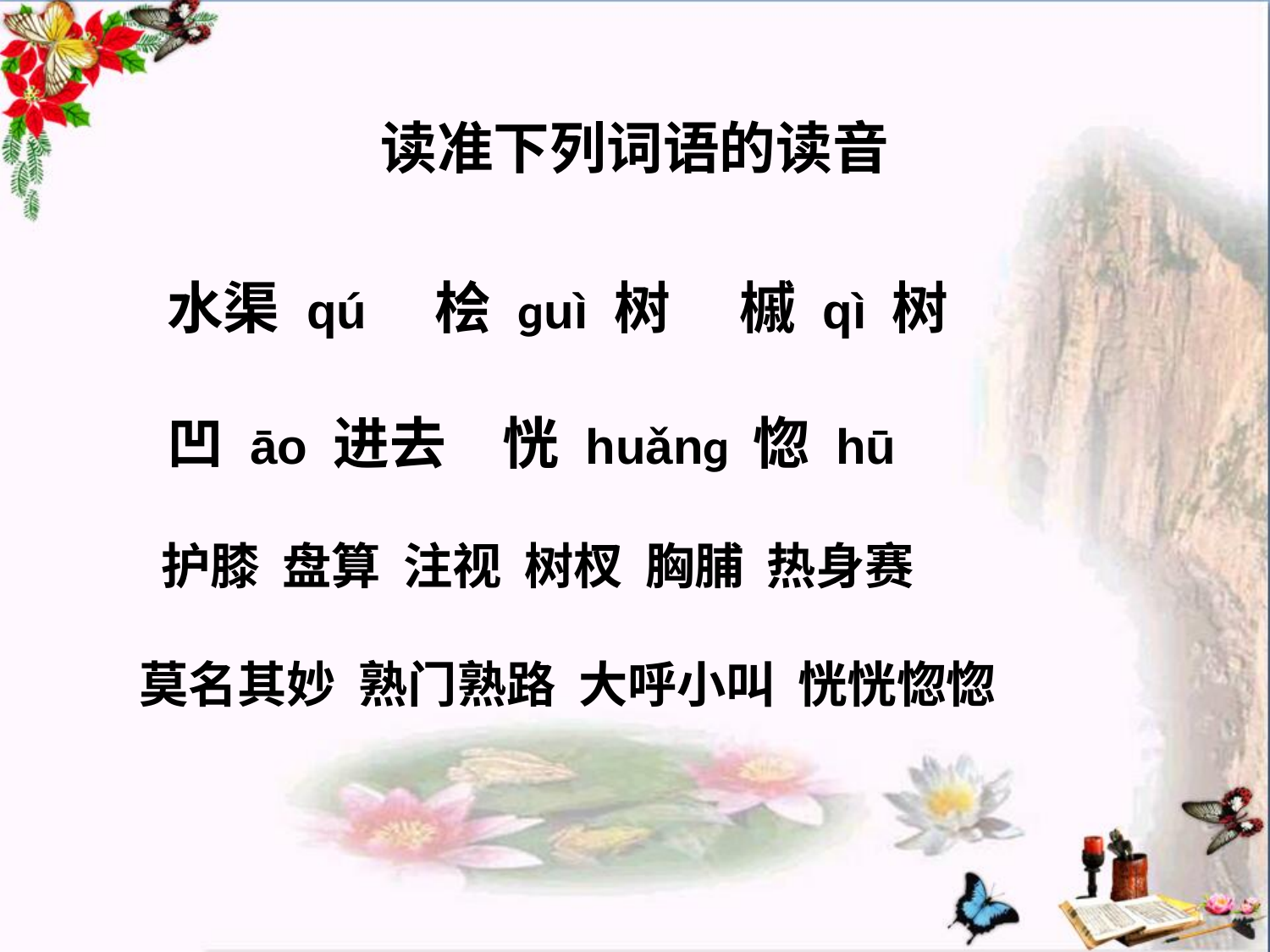

读准下列词语的读音
         水渠 qú　桧 ɡuì 树 　槭 qì 树

         凹 āo 进去　恍 huǎnɡ 惚 hū

          护膝  盘算  注视  树杈  胸脯  热身赛

        莫名其妙  熟门熟路  大呼小叫  恍恍惚惚